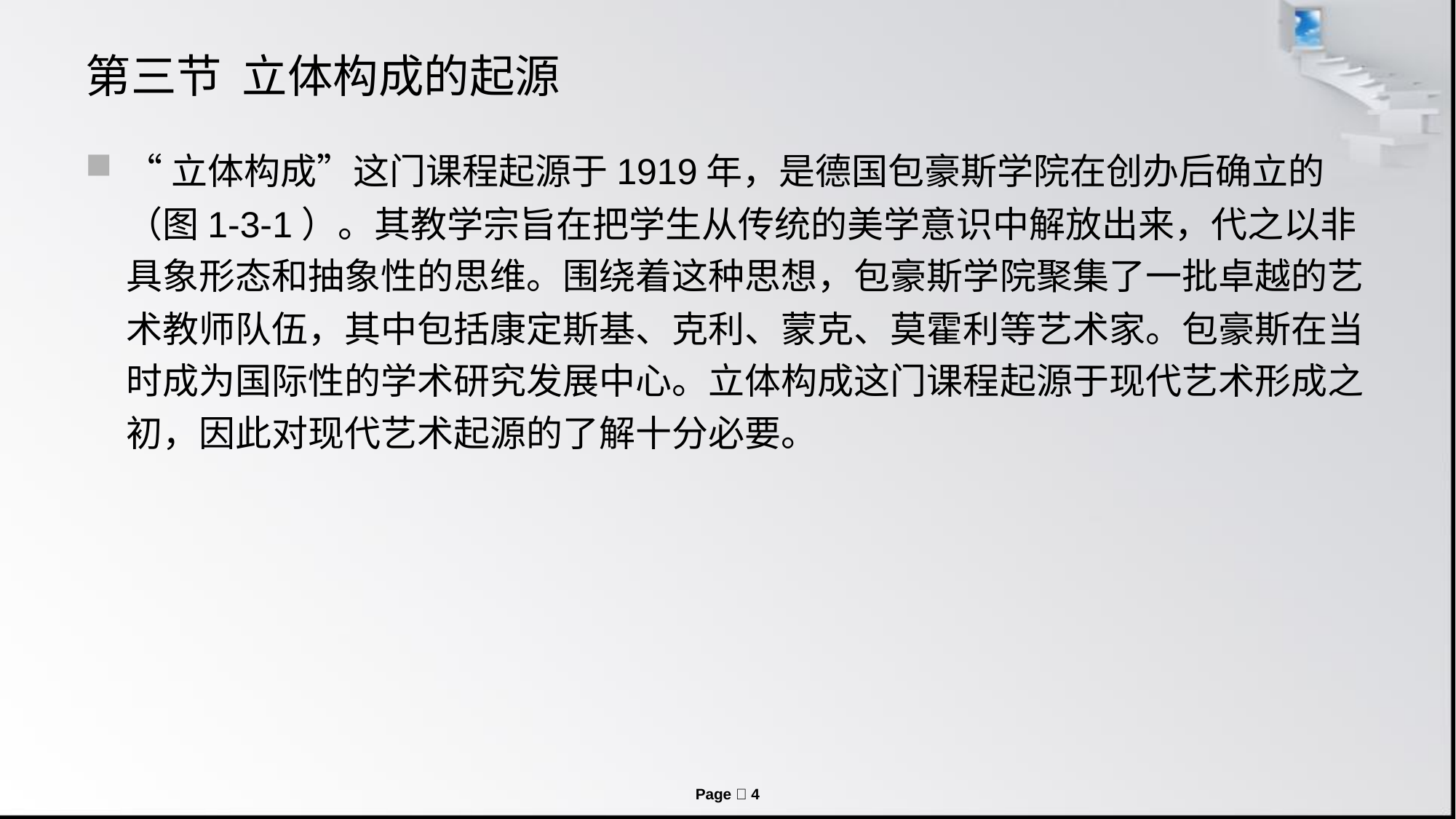

# 第三节  立体构成的起源
“立体构成”这门课程起源于1919年，是德国包豪斯学院在创办后确立的（图1-3-1）。其教学宗旨在把学生从传统的美学意识中解放出来，代之以非具象形态和抽象性的思维。围绕着这种思想，包豪斯学院聚集了一批卓越的艺术教师队伍，其中包括康定斯基、克利、蒙克、莫霍利等艺术家。包豪斯在当时成为国际性的学术研究发展中心。立体构成这门课程起源于现代艺术形成之初，因此对现代艺术起源的了解十分必要。